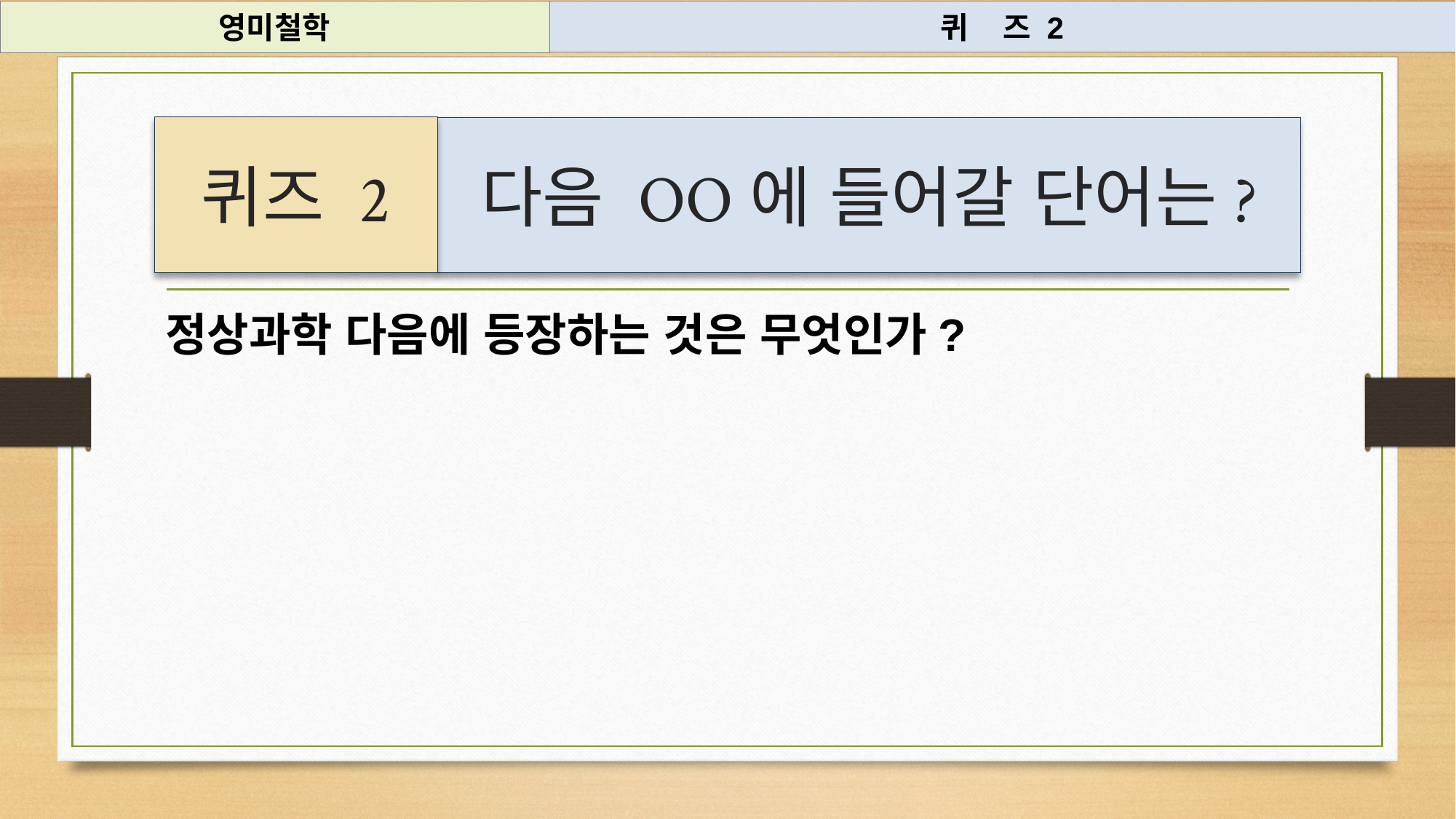

영미철학
퀴    즈 2
퀴즈 2
다음 OO에 들어갈 단어는?
#
정상과학 다음에 등장하는 것은 무엇인가?